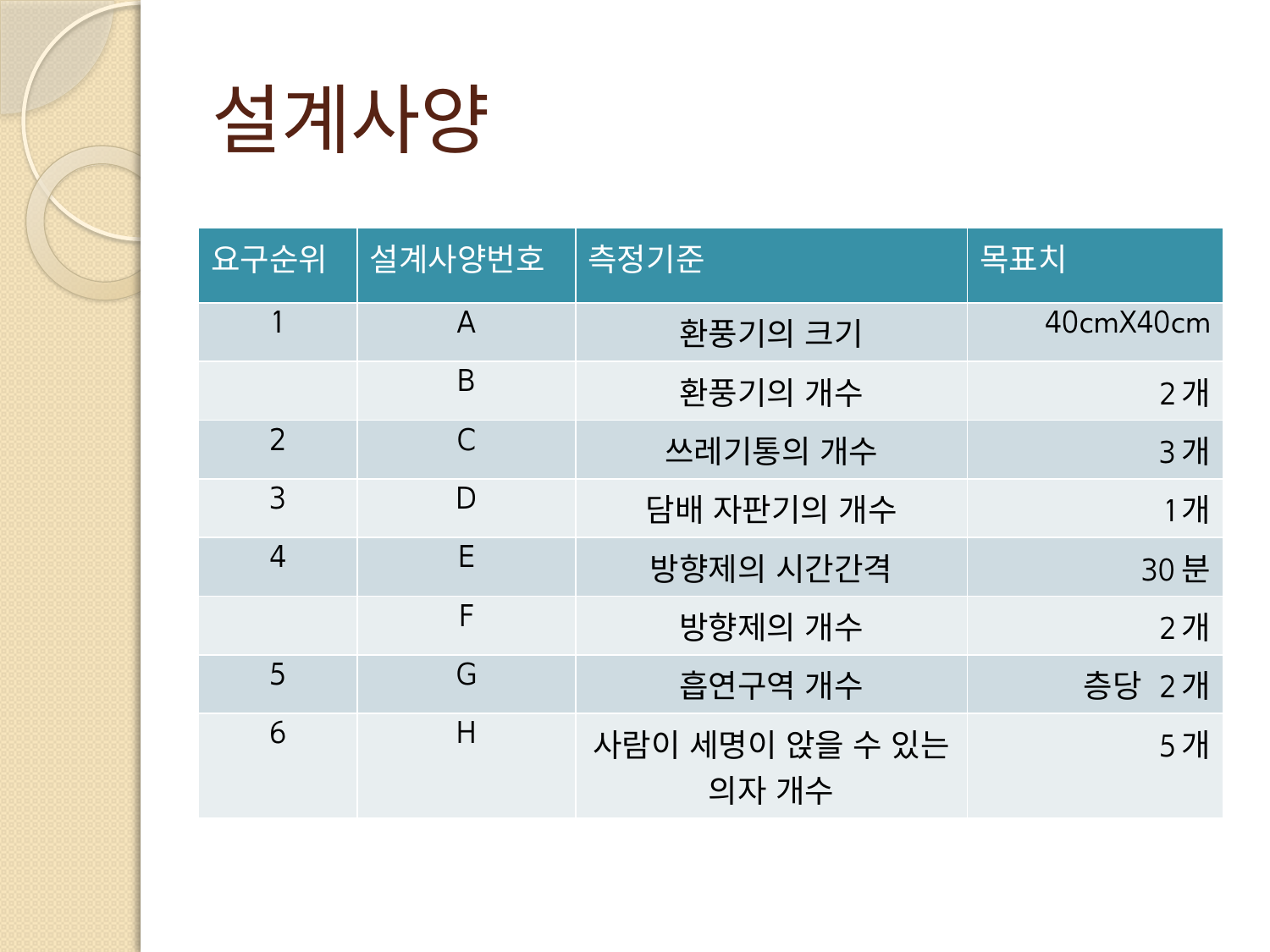

# 설계사양
| 요구순위 | 설계사양번호 | 측정기준 | 목표치 |
| --- | --- | --- | --- |
| 1 | A | 환풍기의 크기 | 40cmX40cm |
|  | B | 환풍기의 개수 | 2개 |
| 2 | C | 쓰레기통의 개수 | 3개 |
| 3 | D | 담배 자판기의 개수 | 1개 |
| 4 | E | 방향제의 시간간격 | 30분 |
|  | F | 방향제의 개수 | 2개 |
| 5 | G | 흡연구역 개수 | 층당 2개 |
| 6 | H | 사람이 세명이 앉을 수 있는 의자 개수 | 5개 |